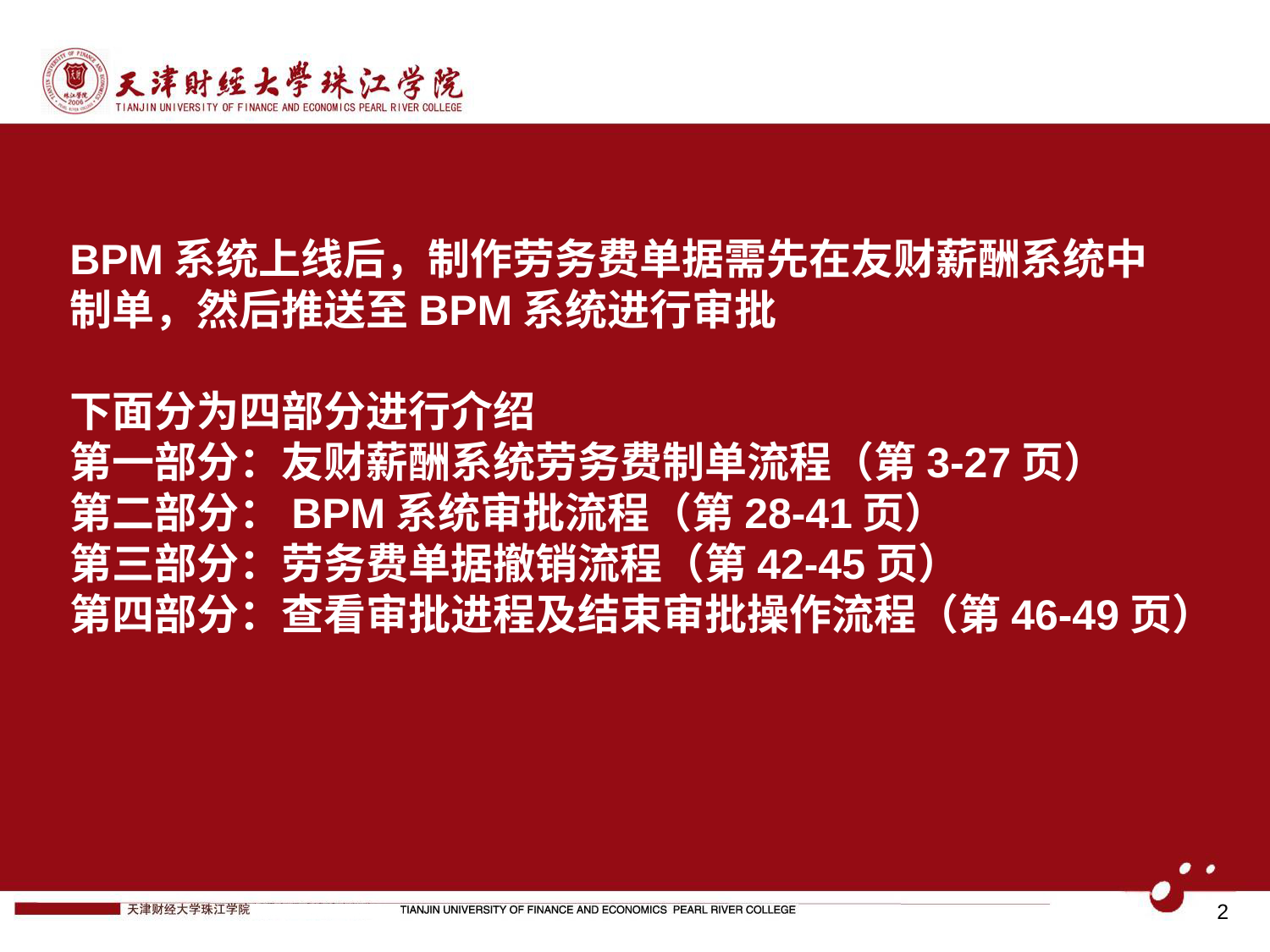

BPM系统上线后，制作劳务费单据需先在友财薪酬系统中
制单，然后推送至BPM系统进行审批

下面分为四部分进行介绍
第一部分：友财薪酬系统劳务费制单流程（第3-27页）
第二部分：BPM系统审批流程（第28-41页）
第三部分：劳务费单据撤销流程（第42-45页）
第四部分：查看审批进程及结束审批操作流程（第46-49页）

2